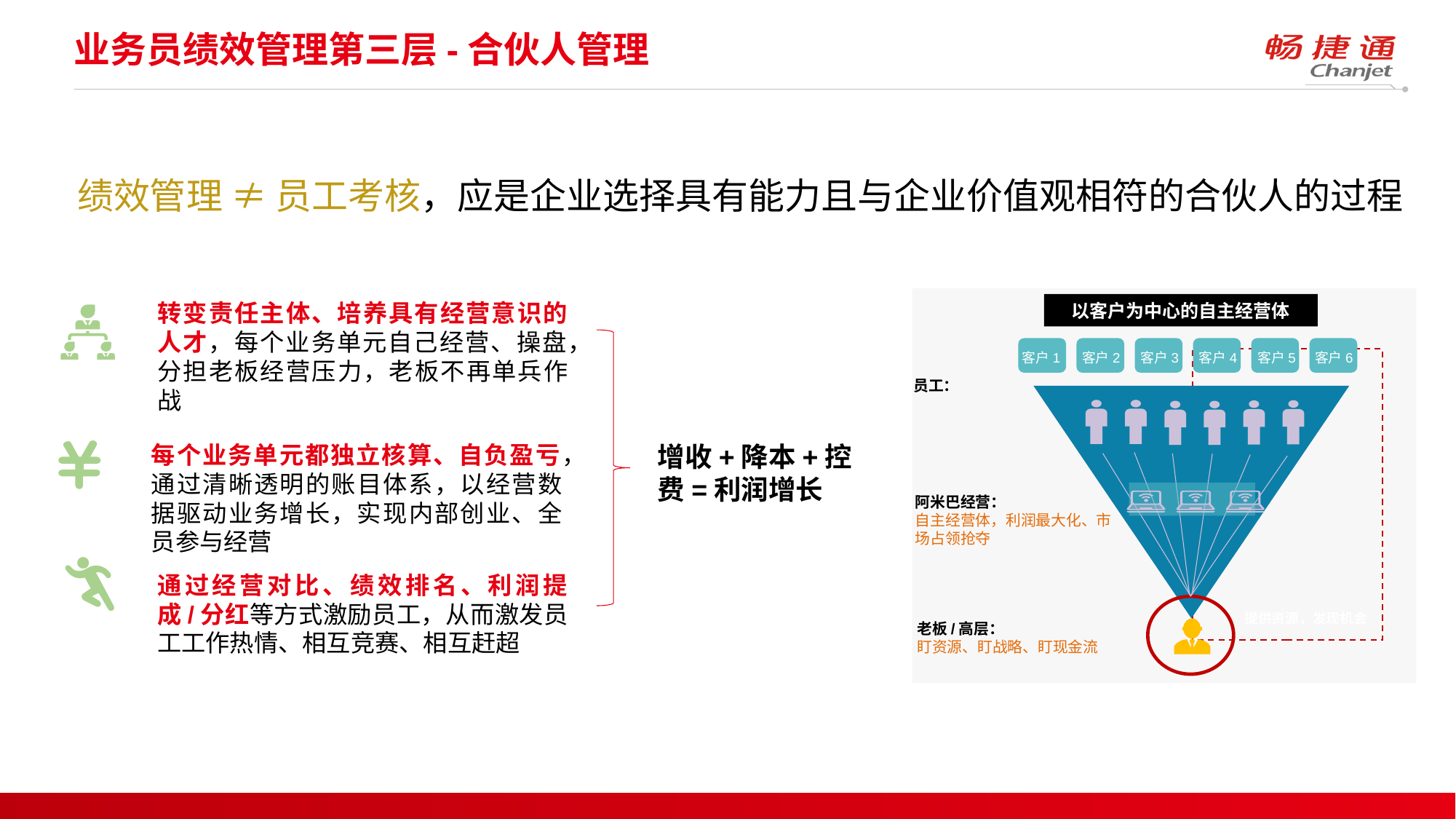

# 业务员绩效管理第三层-合伙人管理
绩效管理 ≠ 员工考核，应是企业选择具有能力且与企业价值观相符的合伙人的过程

以客户为中心的自主经营体

客户1
客户2
客户3
客户4
客户5
客户6

员工：
阿米巴经营：
自主经营体，利润最大化、市场占领抢夺
提供资源，发现机会
老板/高层：
盯资源、盯战略、盯现金流
转变责任主体、培养具有经营意识的人才，每个业务单元自己经营、操盘，分担老板经营压力，老板不再单兵作战

每个业务单元都独立核算、自负盈亏，通过清晰透明的账目体系，以经营数据驱动业务增长，实现内部创业、全员参与经营

增收+降本+控费=利润增长

通过经营对比、绩效排名、利润提成/分红等方式激励员工，从而激发员工工作热情、相互竞赛、相互赶超